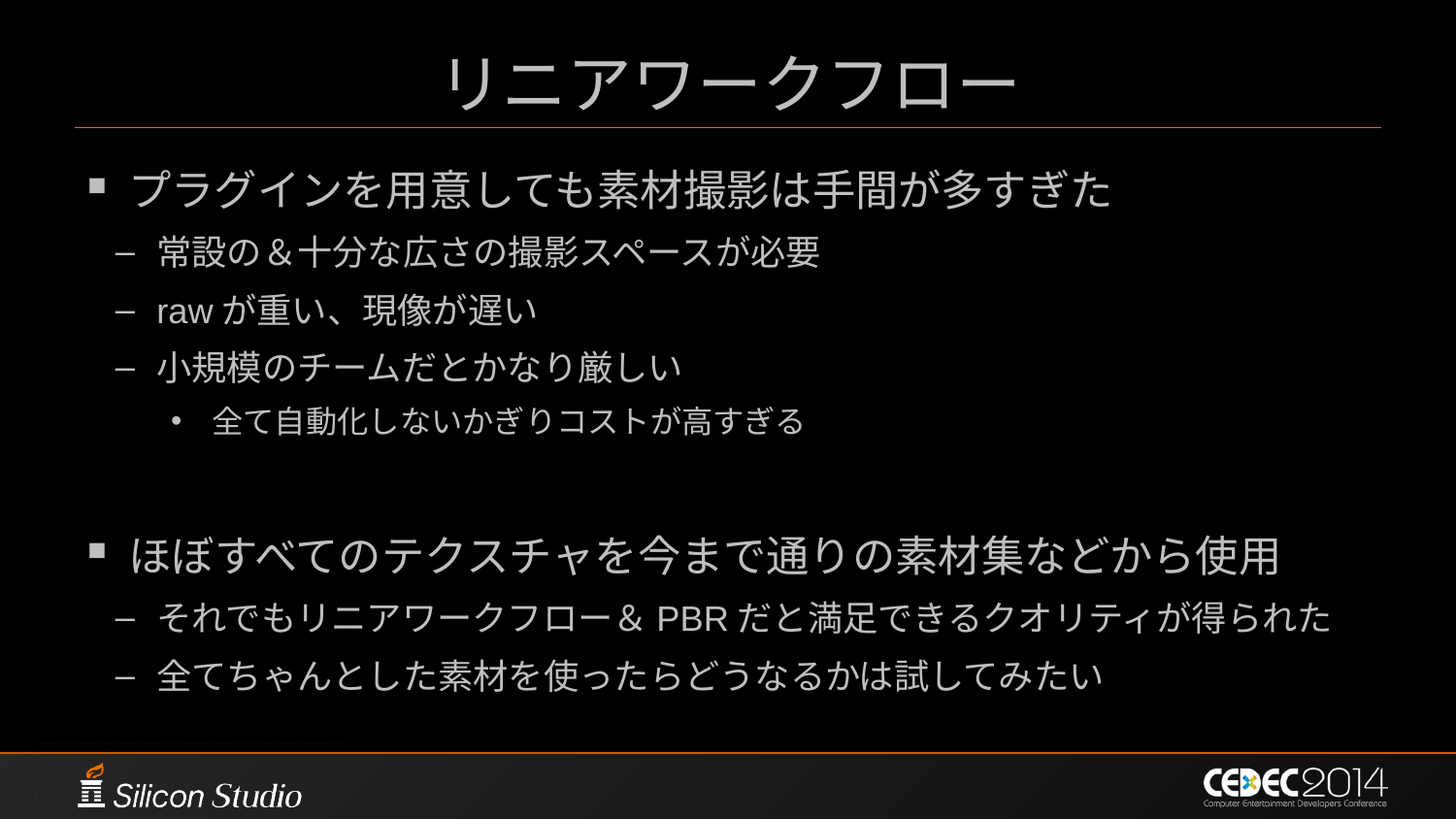

# リニアワークフロー
プラグインを用意しても素材撮影は手間が多すぎた
常設の＆十分な広さの撮影スペースが必要
rawが重い、現像が遅い
小規模のチームだとかなり厳しい
全て自動化しないかぎりコストが高すぎる

ほぼすべてのテクスチャを今まで通りの素材集などから使用
それでもリニアワークフロー＆PBRだと満足できるクオリティが得られた
全てちゃんとした素材を使ったらどうなるかは試してみたい